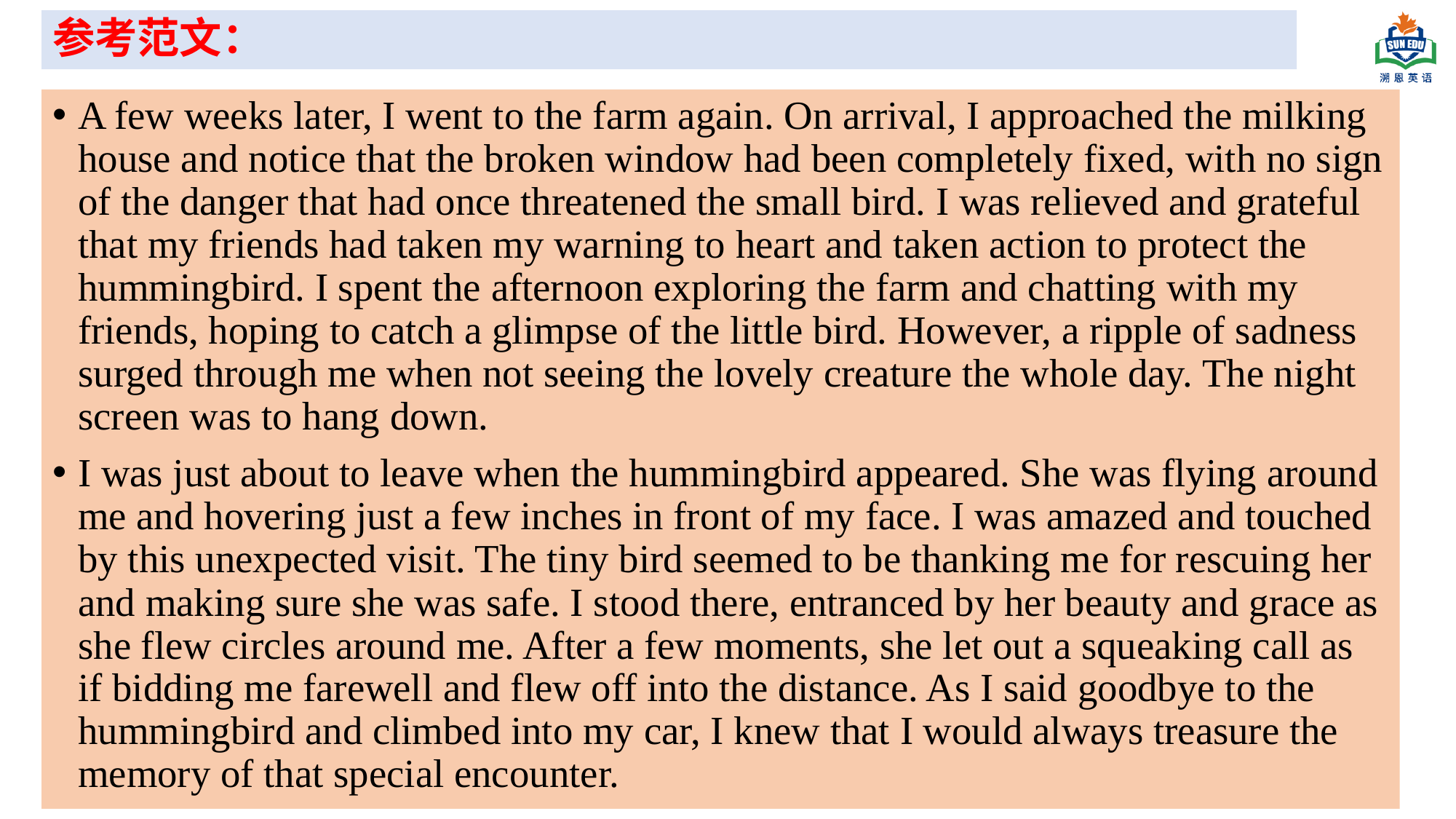

# 参考范文：
A few weeks later, I went to the farm again. On arrival, I approached the milking house and notice that the broken window had been completely fixed, with no sign of the danger that had once threatened the small bird. I was relieved and grateful that my friends had taken my warning to heart and taken action to protect the hummingbird. I spent the afternoon exploring the farm and chatting with my friends, hoping to catch a glimpse of the little bird. However, a ripple of sadness surged through me when not seeing the lovely creature the whole day. The night screen was to hang down.
I was just about to leave when the hummingbird appeared. She was flying around me and hovering just a few inches in front of my face. I was amazed and touched by this unexpected visit. The tiny bird seemed to be thanking me for rescuing her and making sure she was safe. I stood there, entranced by her beauty and grace as she flew circles around me. After a few moments, she let out a squeaking call as if bidding me farewell and flew off into the distance. As I said goodbye to the hummingbird and climbed into my car, I knew that I would always treasure the memory of that special encounter.